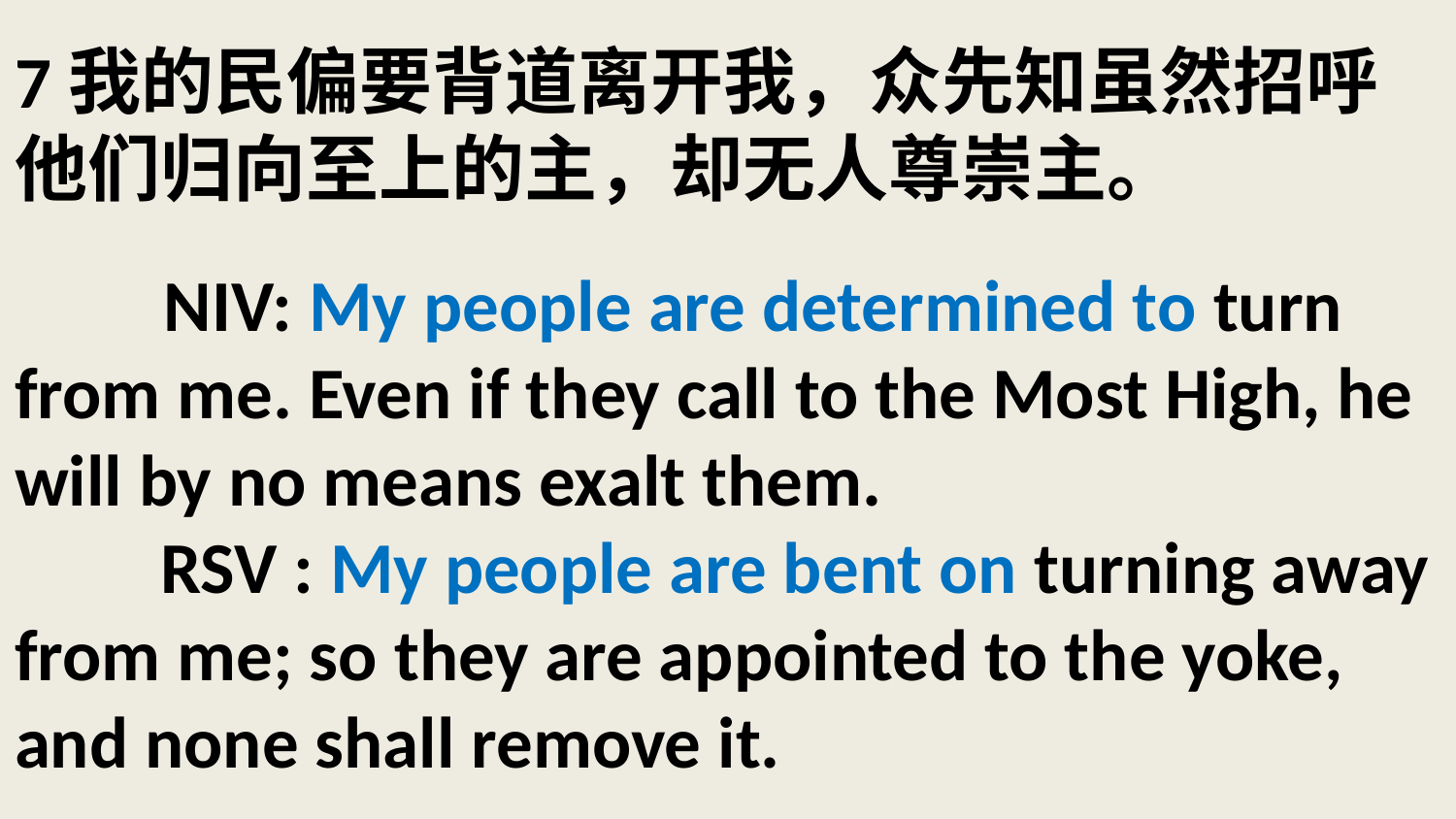

# 7我的民偏要背道离开我，众先知虽然招呼他们归向至上的主，却无人尊崇主。 NIV: My people are determined to turn from me. Even if they call to the Most High, he will by no means exalt them. RSV : My people are bent on turning away from me; so they are appointed to the yoke, and none shall remove it.